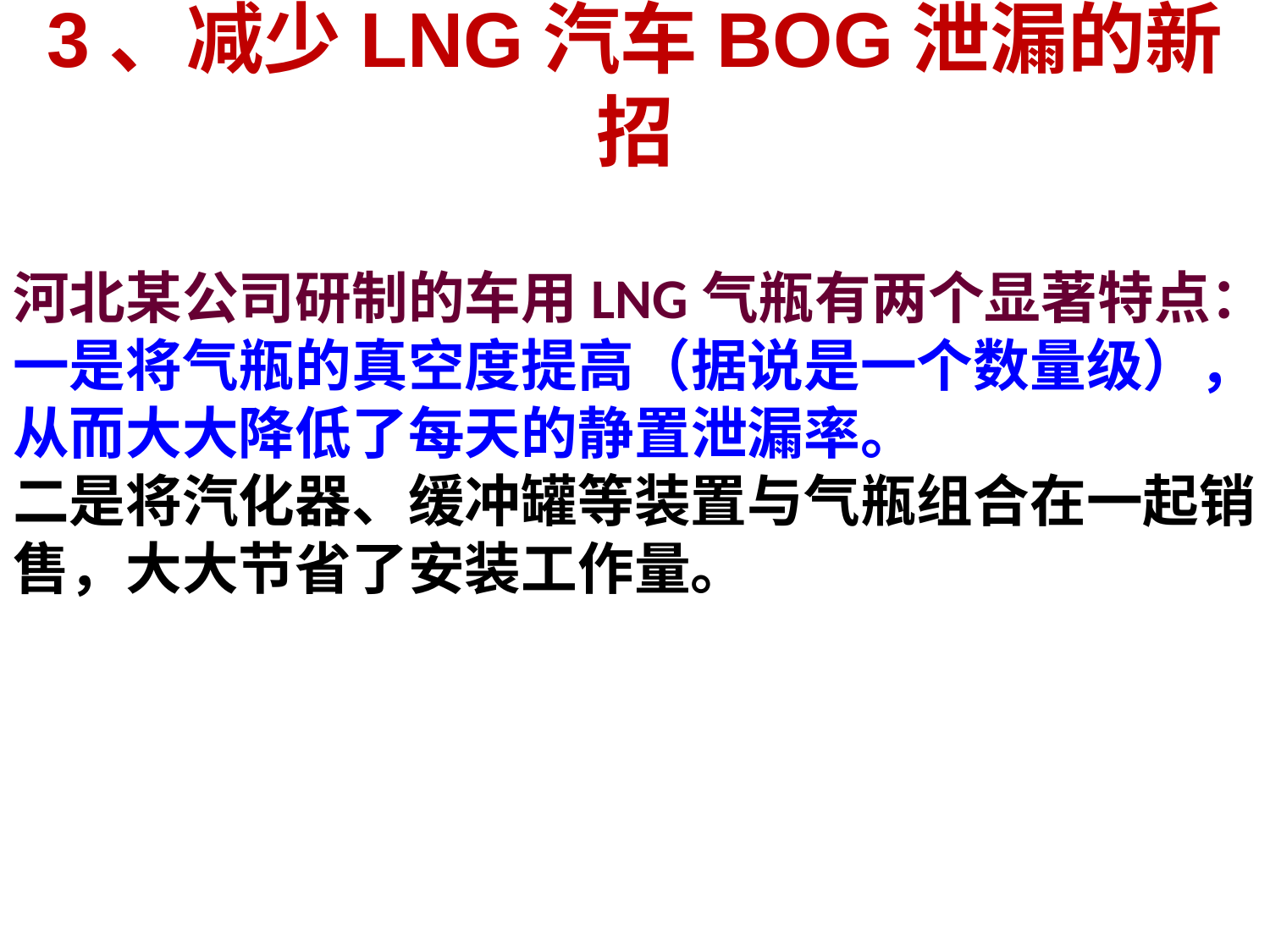

# 3、减少LNG汽车BOG泄漏的新招
河北某公司研制的车用LNG气瓶有两个显著特点：
一是将气瓶的真空度提高（据说是一个数量级），从而大大降低了每天的静置泄漏率。
二是将汽化器、缓冲罐等装置与气瓶组合在一起销售，大大节省了安装工作量。